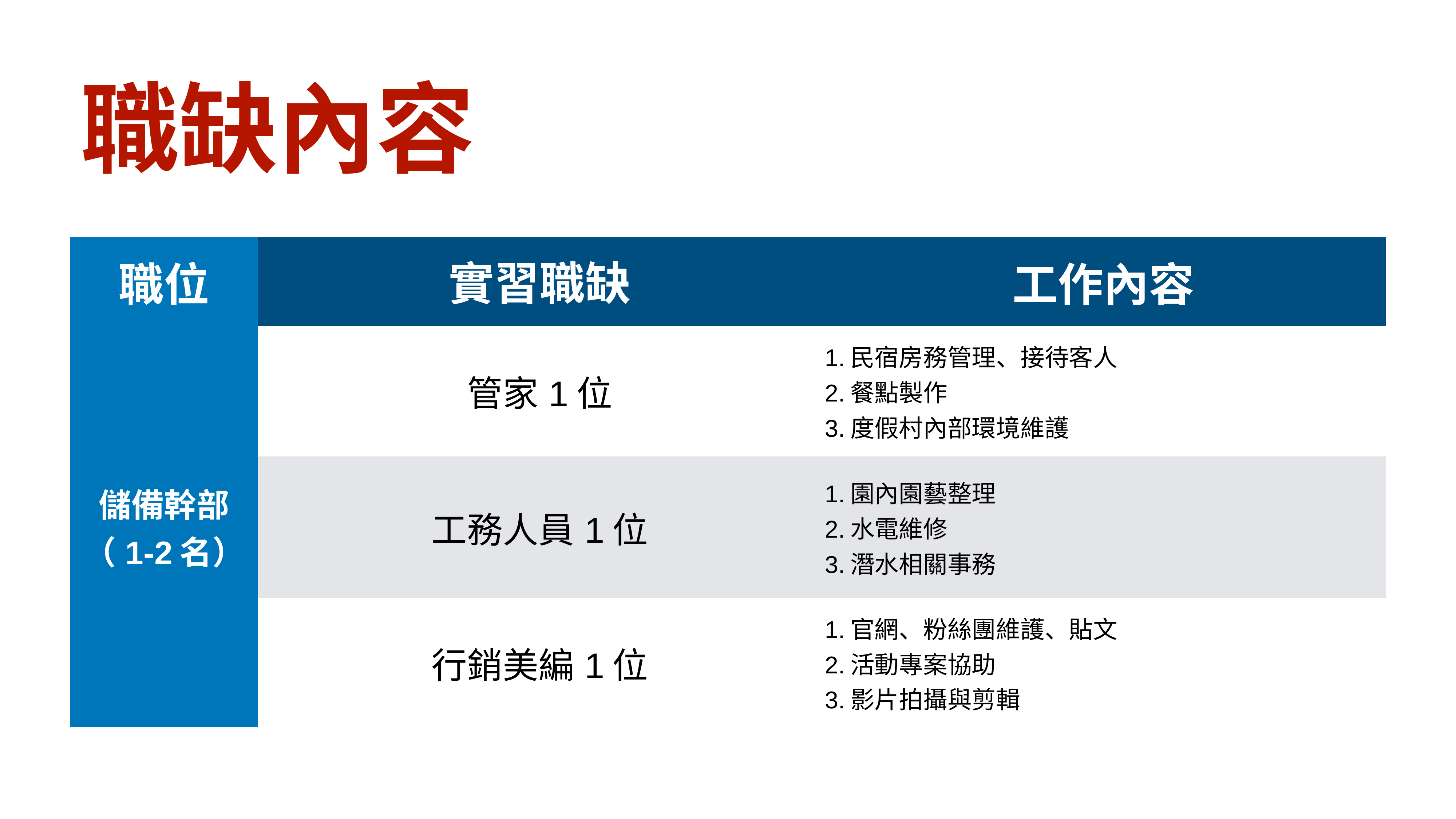

職缺內容
| 職位 | 實習職缺 | 工作內容 |
| --- | --- | --- |
| 儲備幹部（1-2名） | 管家1位 | 1.民宿房務管理、接待客人 2.餐點製作 3.度假村內部環境維護 |
|  | 工務人員1位 | 1.園內園藝整理 2.水電維修 3.潛水相關事務 |
|  | 行銷美編1位 | 1.官網、粉絲團維護、貼文 2.活動專案協助 3.影片拍攝與剪輯 |